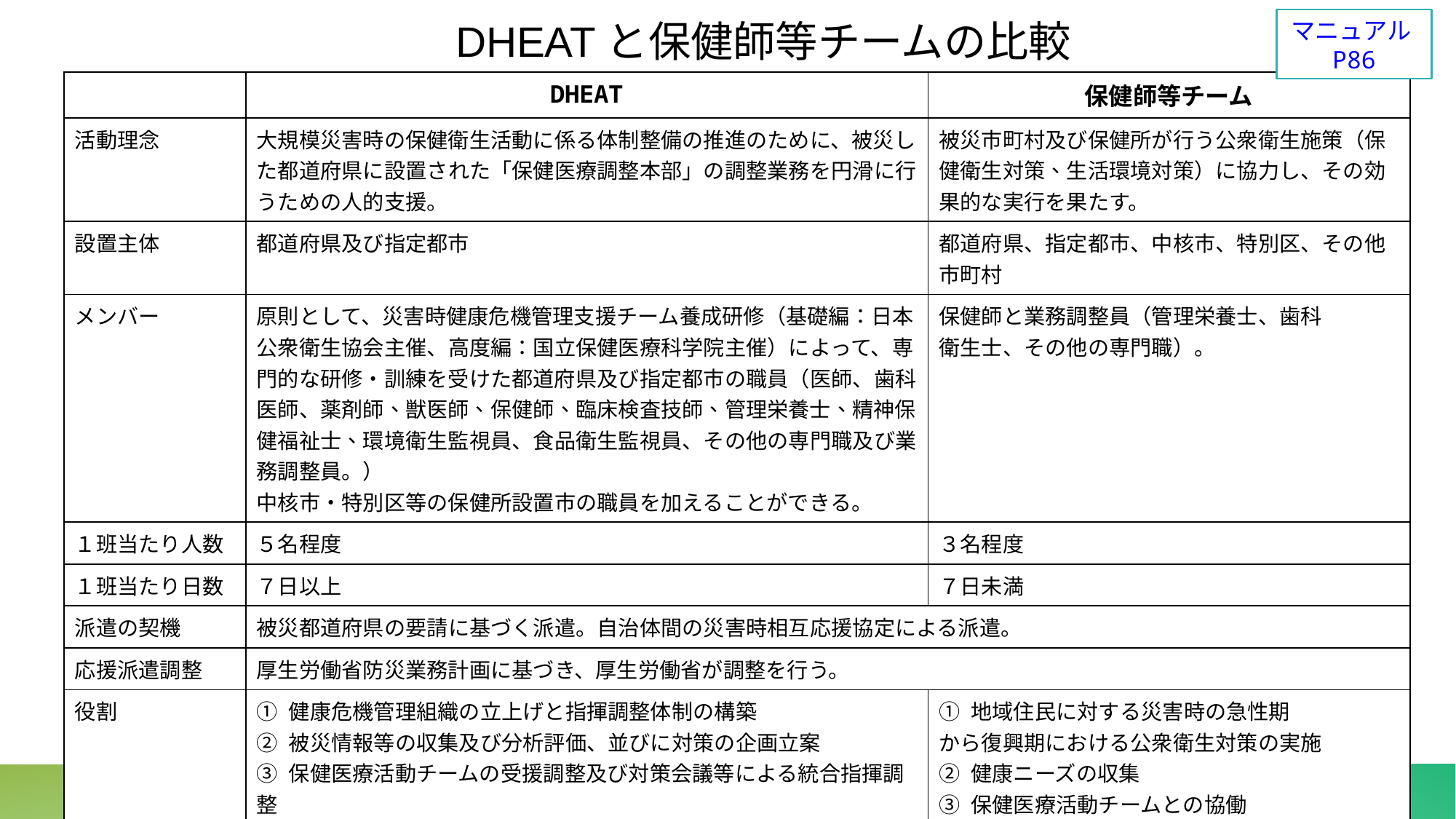

DHEATと保健師等チームの比較
マニュアルP86
|  | DHEAT | 保健師等チーム |
| --- | --- | --- |
| 活動理念 | 大規模災害時の保健衛生活動に係る体制整備の推進のために、被災した都道府県に設置された「保健医療調整本部」の調整業務を円滑に行うための人的支援。 | 被災市町村及び保健所が行う公衆衛生施策（保健衛生対策、生活環境対策）に協力し、その効果的な実行を果たす。 |
| 設置主体 | 都道府県及び指定都市 | 都道府県、指定都市、中核市、特別区、その他市町村 |
| メンバー | 原則として、災害時健康危機管理支援チーム養成研修（基礎編：日本公衆衛生協会主催、高度編：国立保健医療科学院主催）によって、専門的な研修・訓練を受けた都道府県及び指定都市の職員（医師、歯科医師、薬剤師、獣医師、保健師、臨床検査技師、管理栄養士、精神保健福祉士、環境衛生監視員、食品衛生監視員、その他の専門職及び業務調整員。） 中核市・特別区等の保健所設置市の職員を加えることができる。 | 保健師と業務調整員（管理栄養士、歯科 衛生士、その他の専門職）。 |
| １班当たり人数 | ５名程度 | ３名程度 |
| １班当たり日数 | ７日以上 | ７日未満 |
| 派遣の契機 | 被災都道府県の要請に基づく派遣。自治体間の災害時相互応援協定による派遣。 |  |
| 応援派遣調整 | 厚生労働省防災業務計画に基づき、厚生労働省が調整を行う。 |  |
| 役割 | ① 健康危機管理組織の立上げと指揮調整体制の構築 ② 被災情報等の収集及び分析評価、並びに対策の企画立案 ③ 保健医療活動チームの受援調整及び対策会議等による統合指揮調整 ④ 保健医療調整本部及び保健所への報告、支援要請及び資源調達 ⑤ 広報及び渉外業務 ⑥ 被災都道府県等の職員の安全確保並びに健康管理 | ① 地域住民に対する災害時の急性期 から復興期における公衆衛生対策の実施 ② 健康ニーズの収集 ③ 保健医療活動チームとの協働 ④ 市町村及び保健所への報告 |